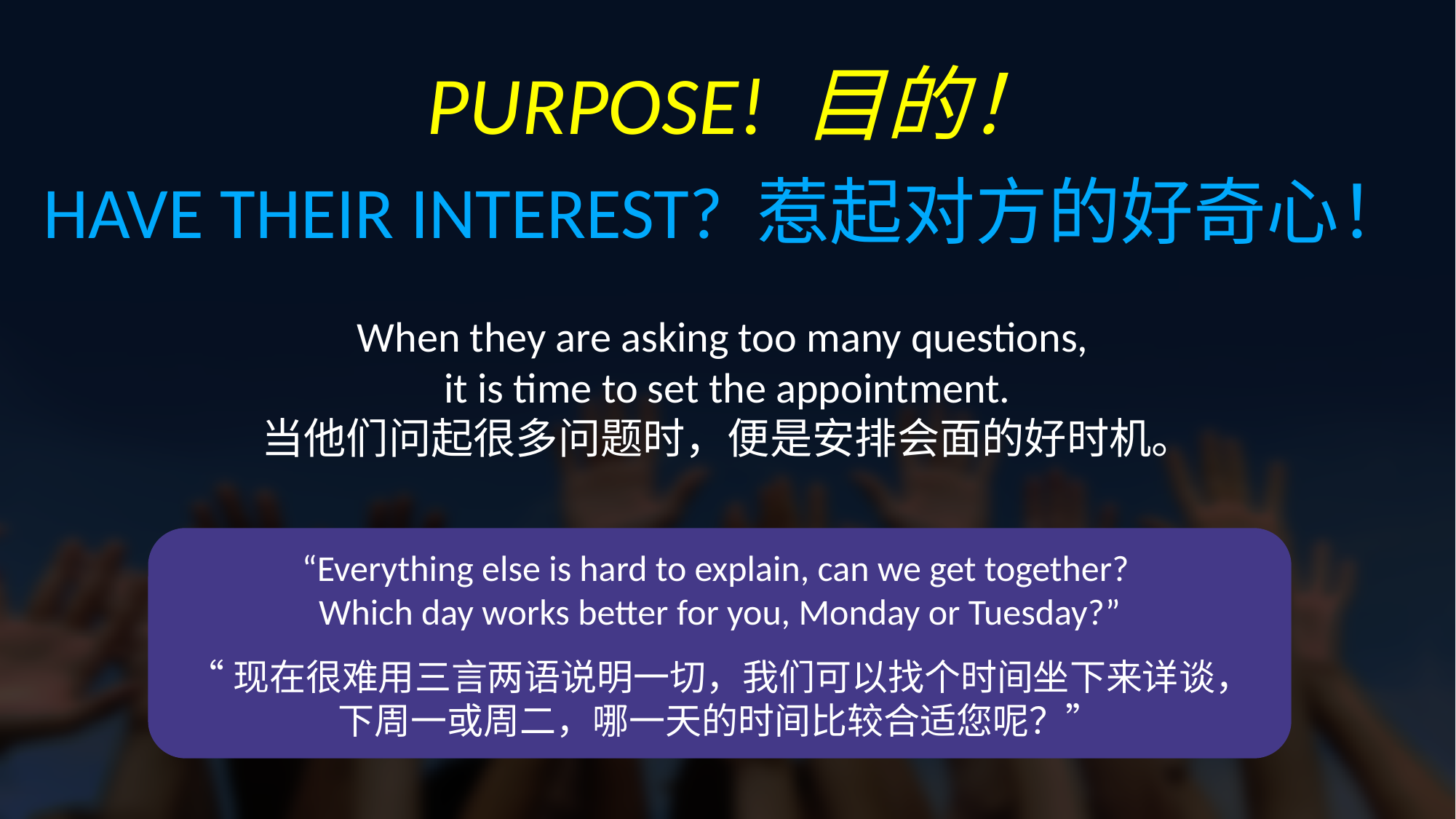

Purpose! 目的！
Have their interest? 惹起对方的好奇心！
When they are asking too many questions,
it is time to set the appointment.
当他们问起很多问题时，便是安排会面的好时机。
“Everything else is hard to explain, can we get together?
Which day works better for you, Monday or Tuesday?”

“现在很难用三言两语说明一切，我们可以找个时间坐下来详谈，下周一或周二，哪一天的时间比较合适您呢？”